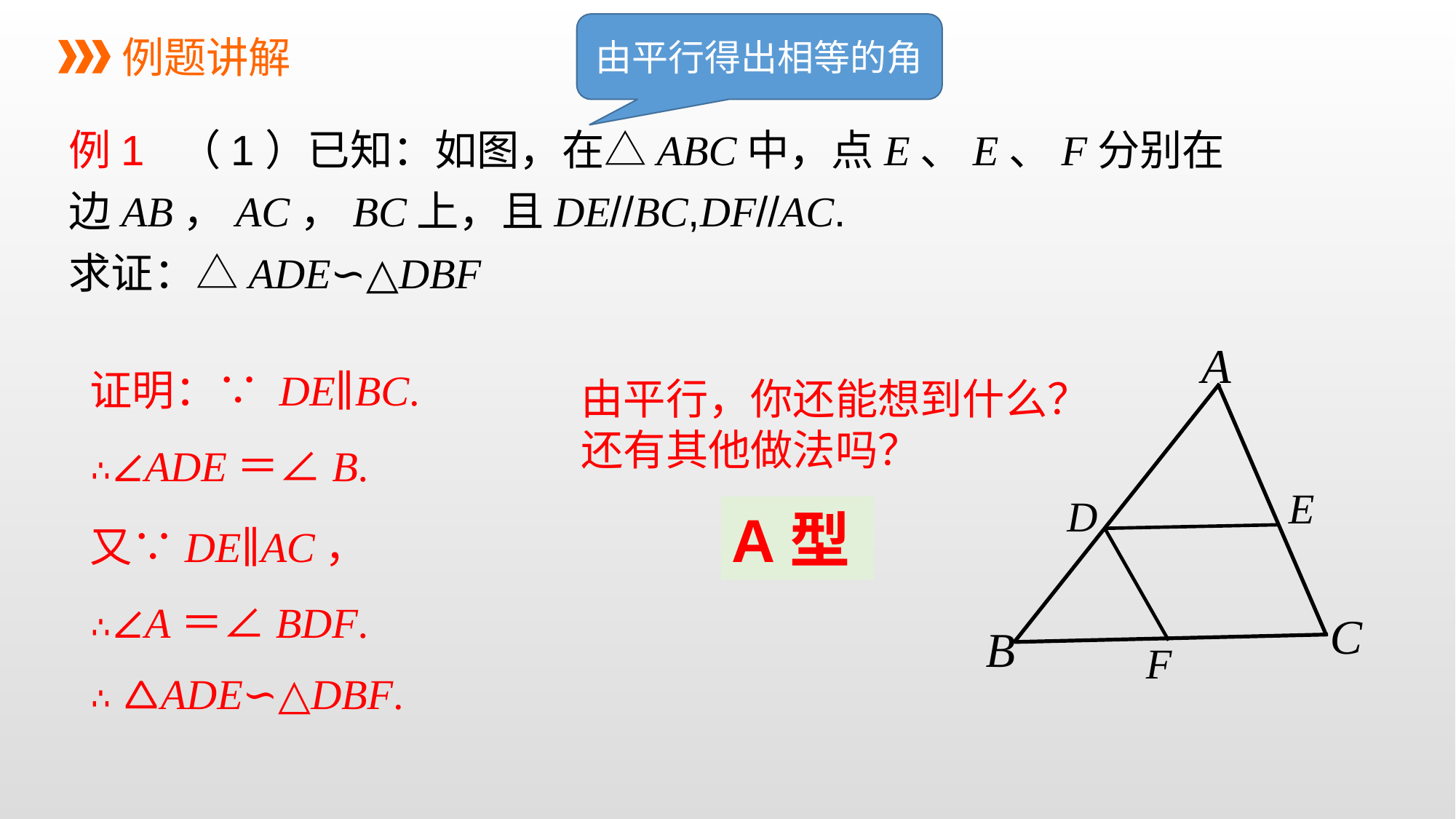

由平行得出相等的角
例题讲解

例1  （1）已知：如图，在△ABC中，点E、E、F分别在边AB，AC，BC上，且DE//BC,DF//AC.
求证：△ADE∽△DBF
A
C
B
E
D
F
证明：∵ DE∥BC.
∴∠ADE＝∠B.
又∵DE∥AC，
∴∠A＝∠BDF.
∴ △ADE∽△DBF.
由平行，你还能想到什么？还有其他做法吗？
A型